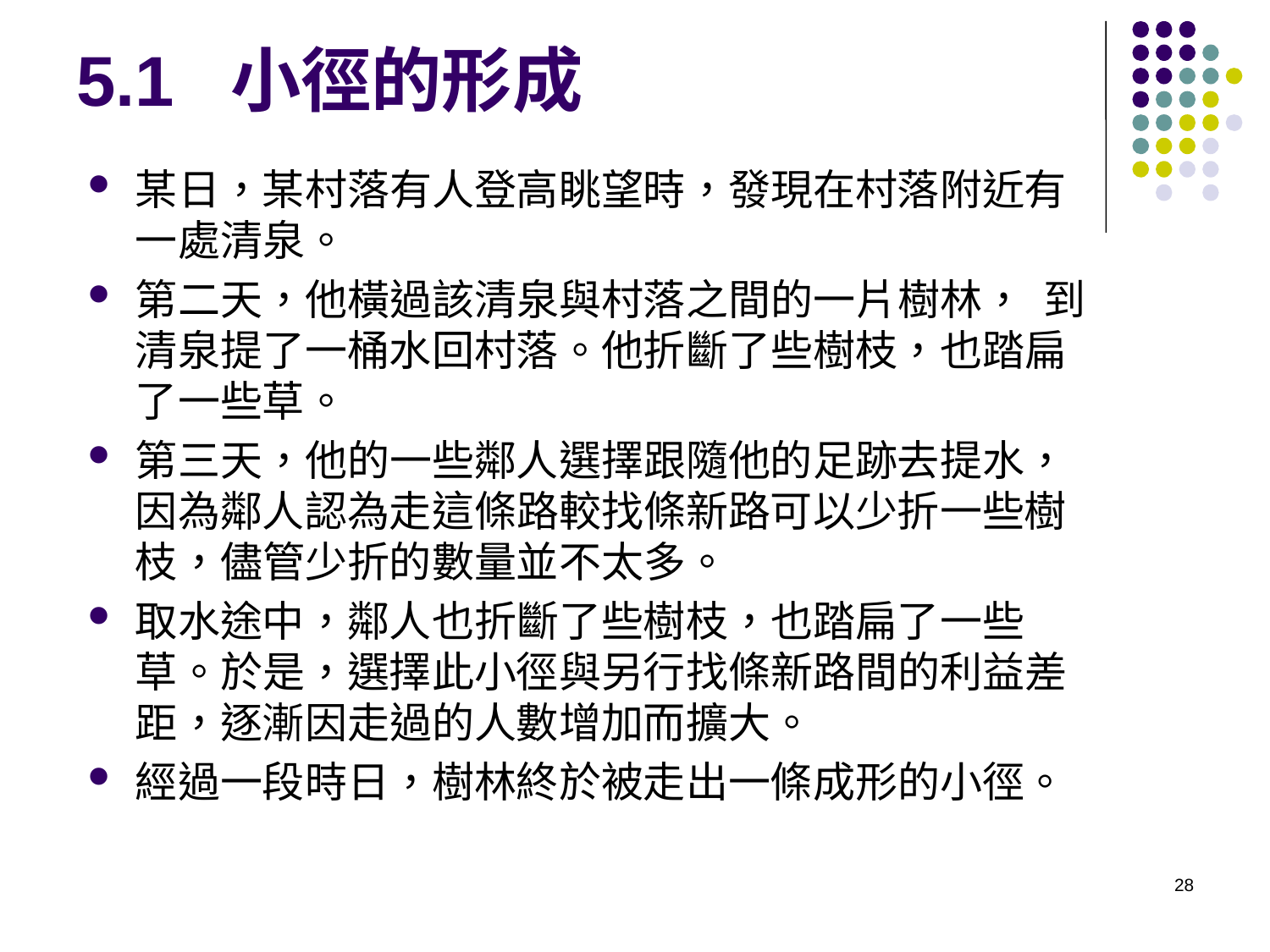

# 5.1  小徑的形成
某日，某村落有人登高眺望時，發現在村落附近有一處清泉。
第二天，他橫過該清泉與村落之間的一片樹林，  到清泉提了一桶水回村落。他折斷了些樹枝，也踏扁了一些草。
第三天，他的一些鄰人選擇跟隨他的足跡去提水，因為鄰人認為走這條路較找條新路可以少折一些樹枝，儘管少折的數量並不太多。
取水途中，鄰人也折斷了些樹枝，也踏扁了一些草。於是，選擇此小徑與另行找條新路間的利益差距，逐漸因走過的人數增加而擴大。
經過一段時日，樹林終於被走出一條成形的小徑。
28